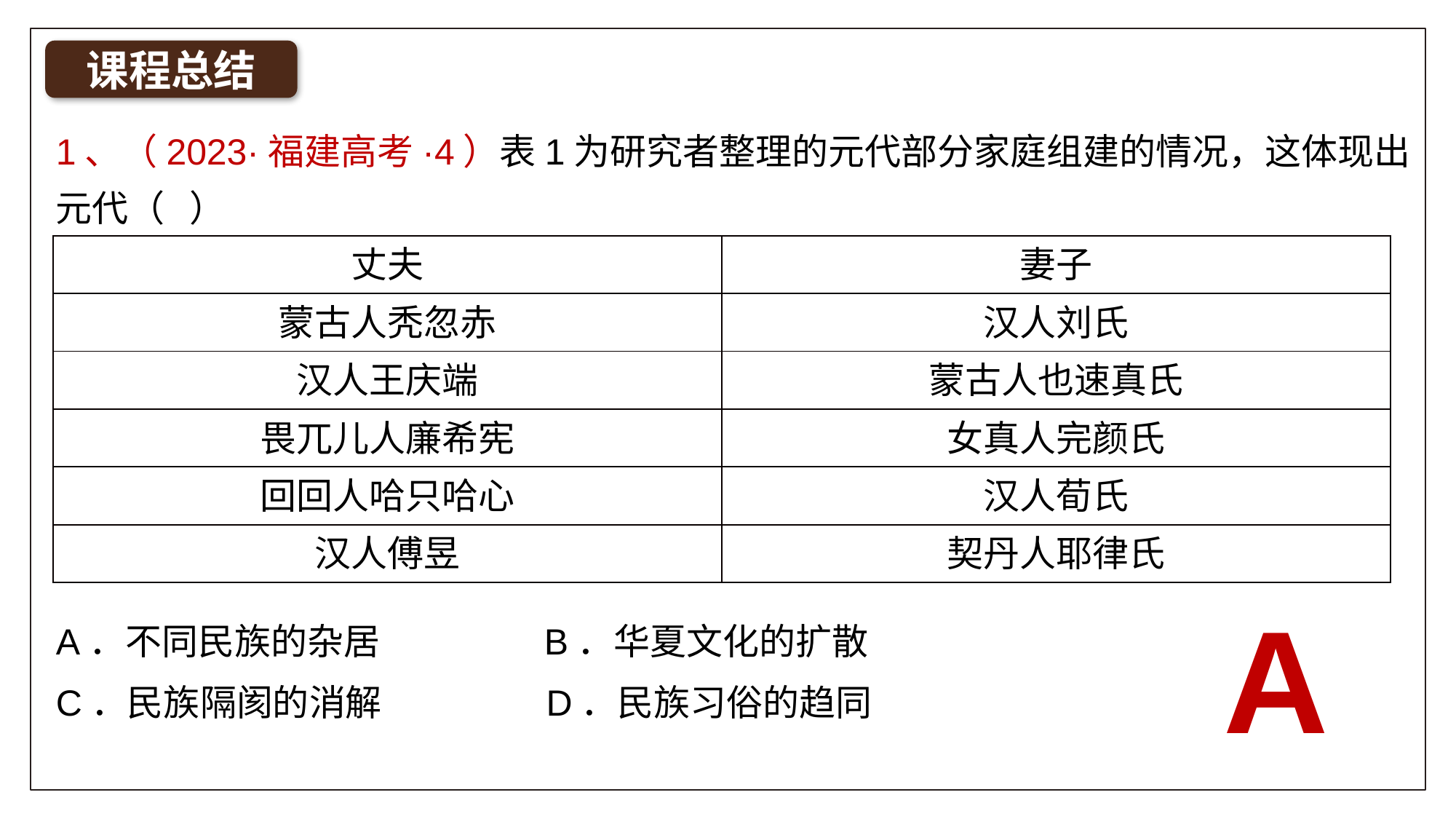

课程总结
1、（2023·福建高考·4）表1为研究者整理的元代部分家庭组建的情况，这体现出元代（   ）
| 丈夫 | 妻子 |
| --- | --- |
| 蒙古人秃忽赤 | 汉人刘氏 |
| 汉人王庆端 | 蒙古人也速真氏 |
| 畏兀儿人廉希宪 | 女真人完颜氏 |
| 回回人哈只哈心 | 汉人荀氏 |
| 汉人傅昱 | 契丹人耶律氏 |

A
A．不同民族的杂居                   B．华夏文化的扩散
C．民族隔阂的消解                   D．民族习俗的趋同